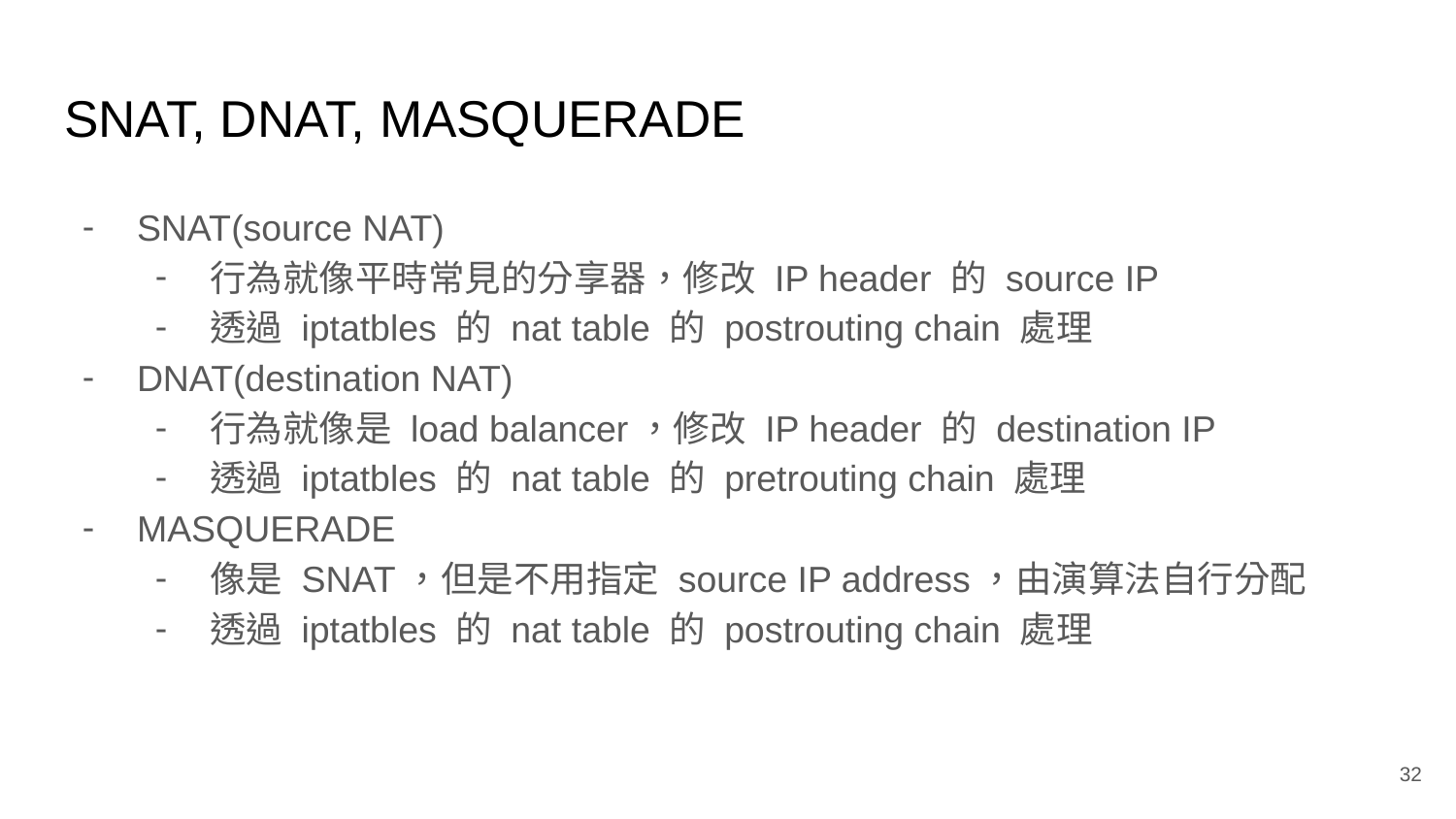

# SNAT, DNAT, MASQUERADE
SNAT(source NAT)
行為就像平時常見的分享器，修改 IP header 的 source IP
透過 iptatbles 的 nat table 的 postrouting chain 處理
DNAT(destination NAT)
行為就像是 load balancer，修改 IP header 的 destination IP
透過 iptatbles 的 nat table 的 pretrouting chain 處理
MASQUERADE
像是 SNAT，但是不用指定 source IP address，由演算法自行分配
透過 iptatbles 的 nat table 的 postrouting chain 處理
32